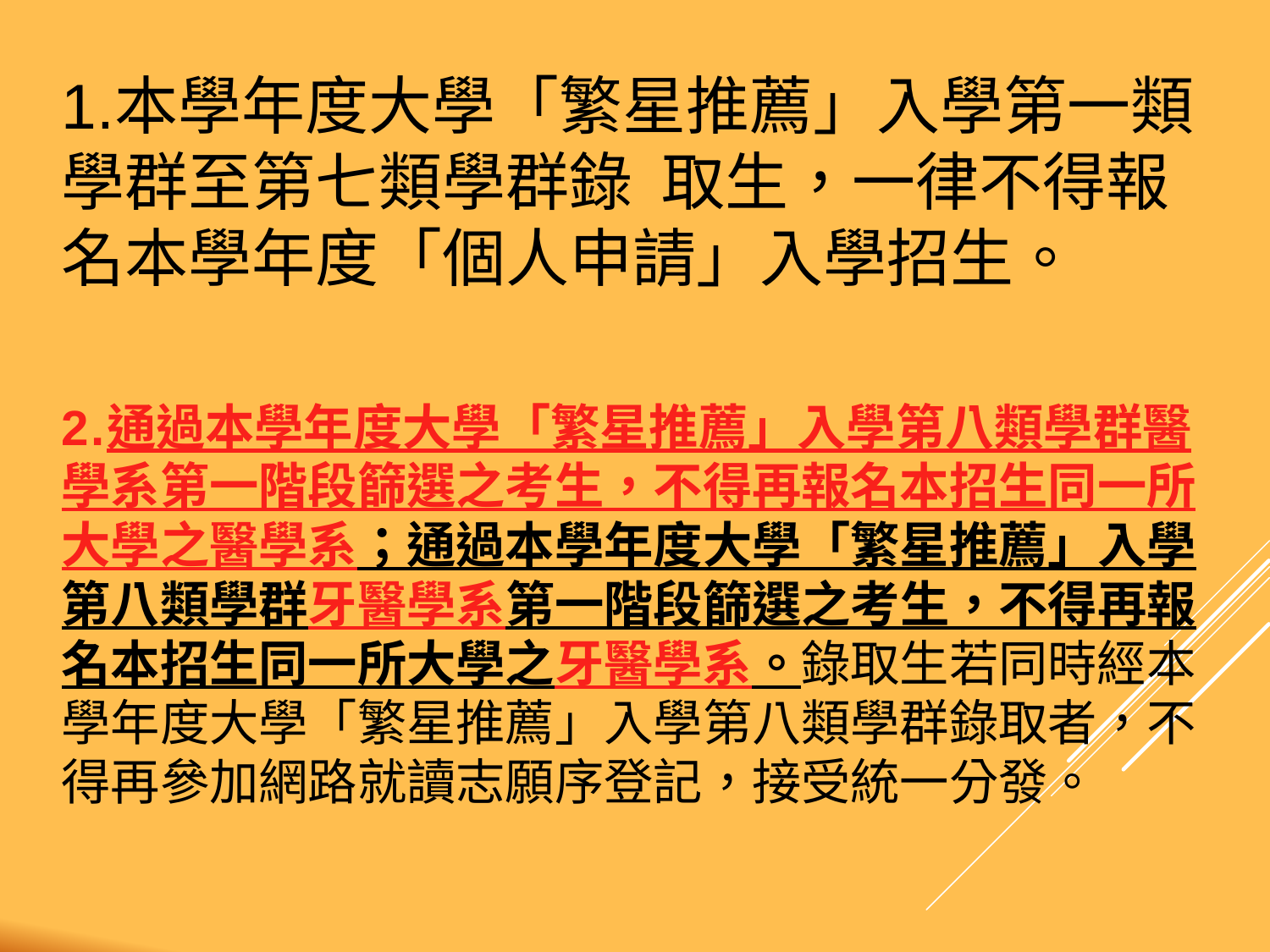

本學年度大學「繁星推薦」入學第一類學群至第七類學群錄  取生，一律不得報名本學年度「個人申請」入學招生。

通過本學年度大學「繁星推薦」入學第八類學群醫學系第一階段篩選之考生，不得再報名本招生同一所大學之醫學系；通過本學年度大學「繁星推薦」入學第八類學群牙醫學系第一階段篩選之考生，不得再報名本招生同一所大學之牙醫學系。錄取生若同時經本學年度大學「繁星推薦」入學第八類學群錄取者，不得再參加網路就讀志願序登記，接受統一分發。